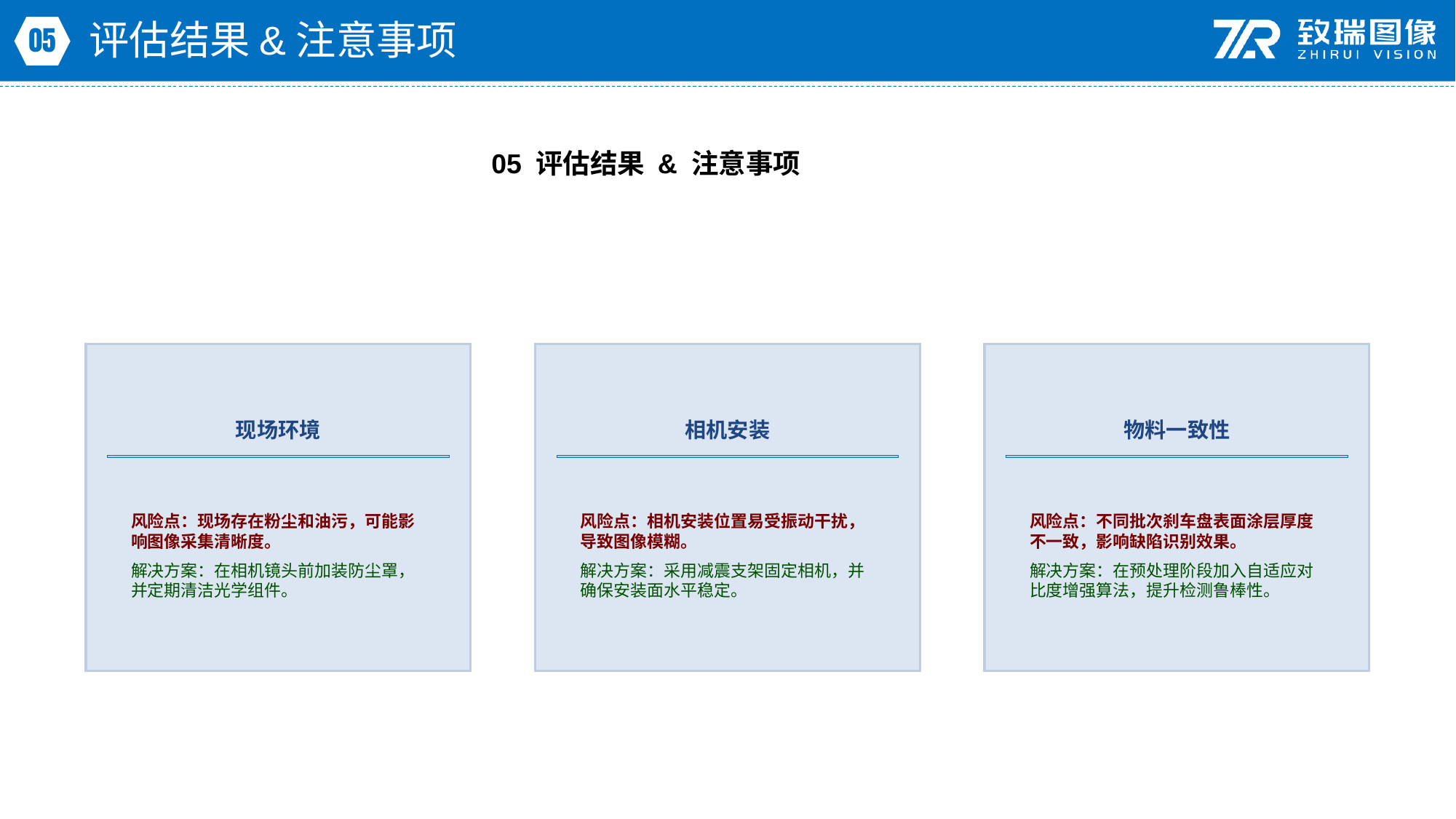

评估结果&注意事项
05

05 评估结果 & 注意事项

现场环境

相机安装

物料一致性

风险点：现场存在粉尘和油污，可能影响图像采集清晰度。
解决方案：在相机镜头前加装防尘罩，并定期清洁光学组件。

风险点：相机安装位置易受振动干扰，导致图像模糊。
解决方案：采用减震支架固定相机，并确保安装面水平稳定。

风险点：不同批次刹车盘表面涂层厚度不一致，影响缺陷识别效果。
解决方案：在预处理阶段加入自适应对比度增强算法，提升检测鲁棒性。